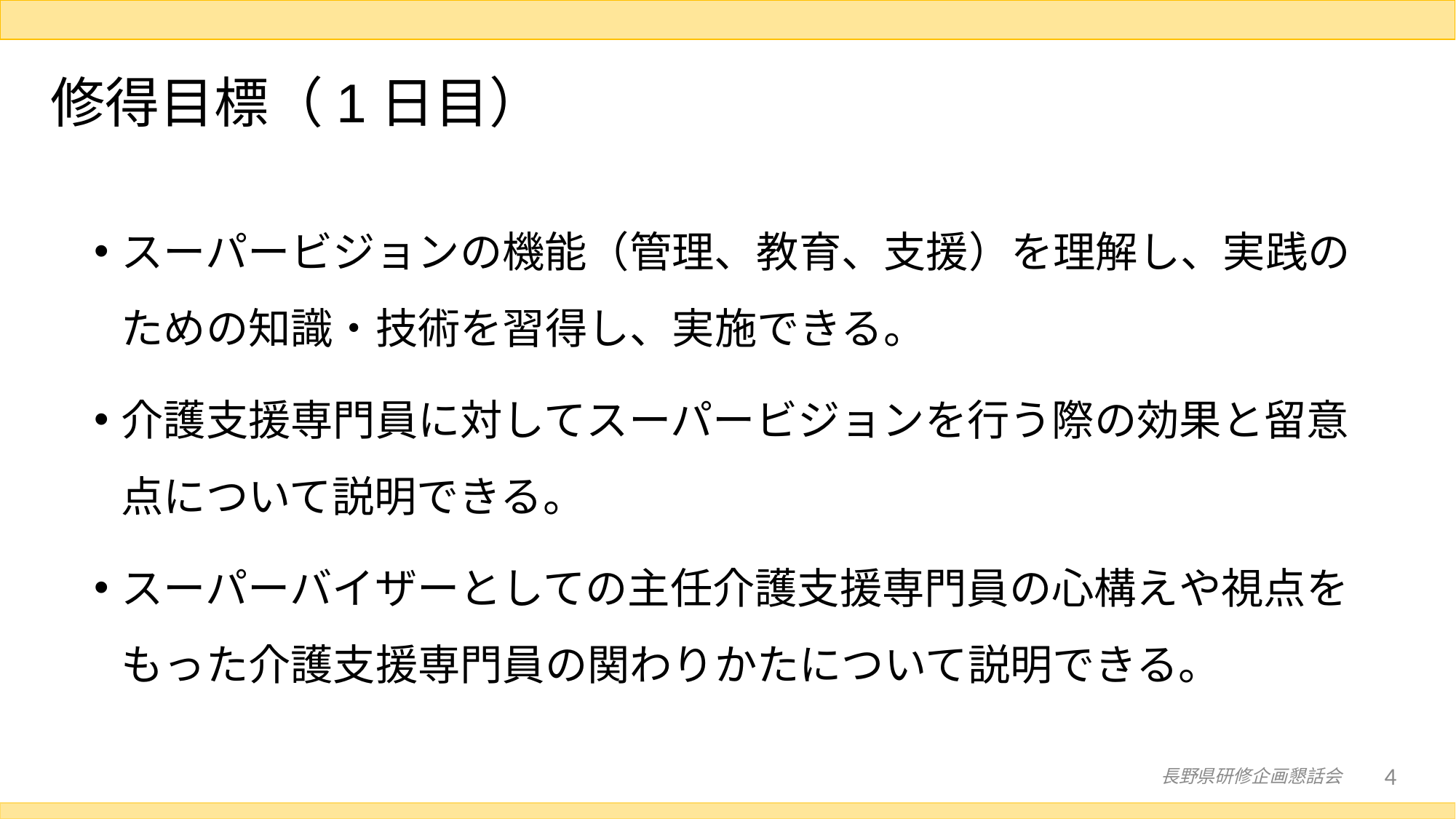

# 修得目標（1日目）
スーパービジョンの機能（管理、教育、支援）を理解し、実践のための知識・技術を習得し、実施できる。
介護支援専門員に対してスーパービジョンを行う際の効果と留意点について説明できる。
スーパーバイザーとしての主任介護支援専門員の心構えや視点をもった介護支援専門員の関わりかたについて説明できる。

長野県研修企画懇話会
4